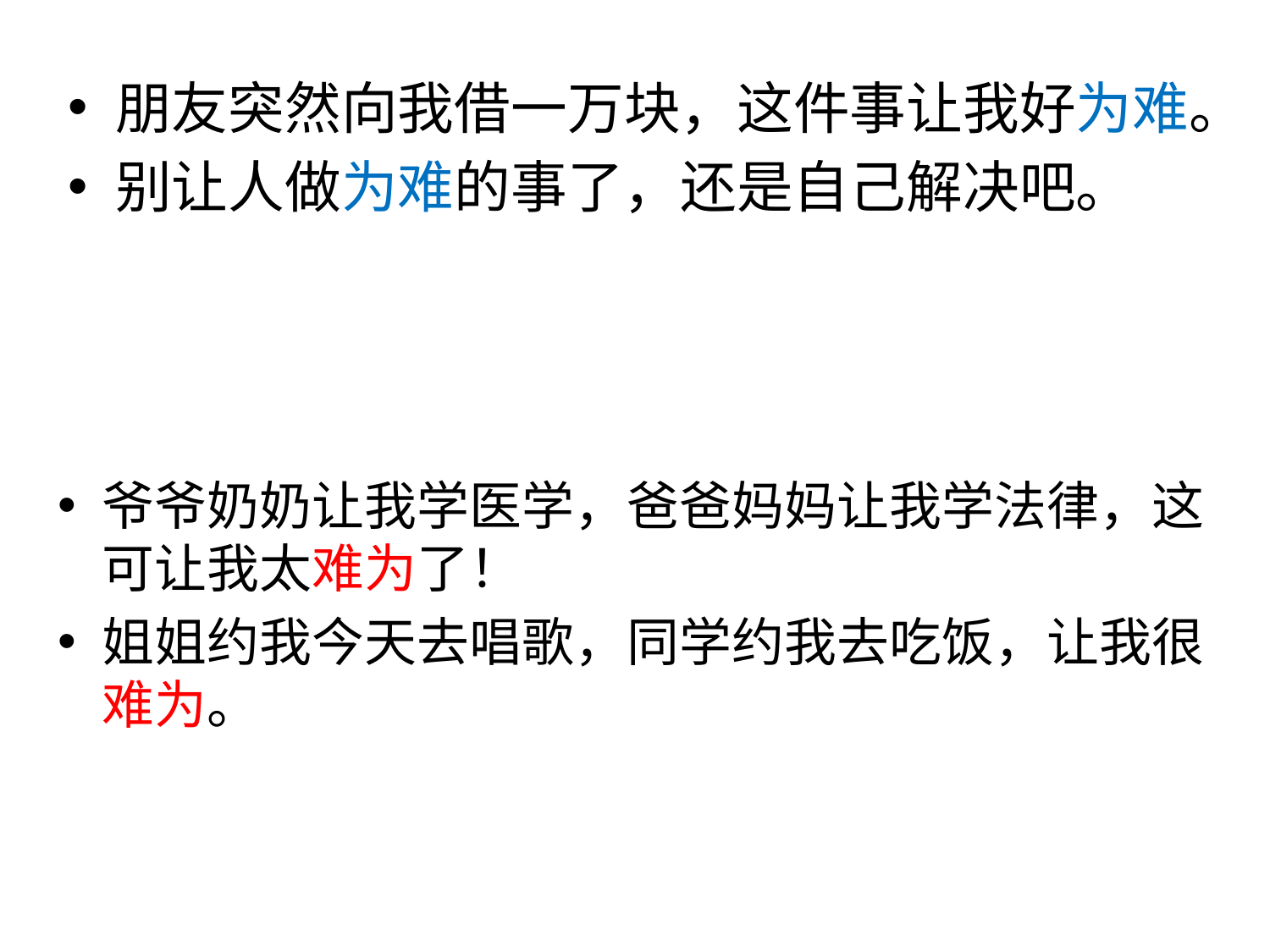

朋友突然向我借一万块，这件事让我好为难。
别让人做为难的事了，还是自己解决吧。

爷爷奶奶让我学医学，爸爸妈妈让我学法律，这可让我太难为了！
姐姐约我今天去唱歌，同学约我去吃饭，让我很难为。